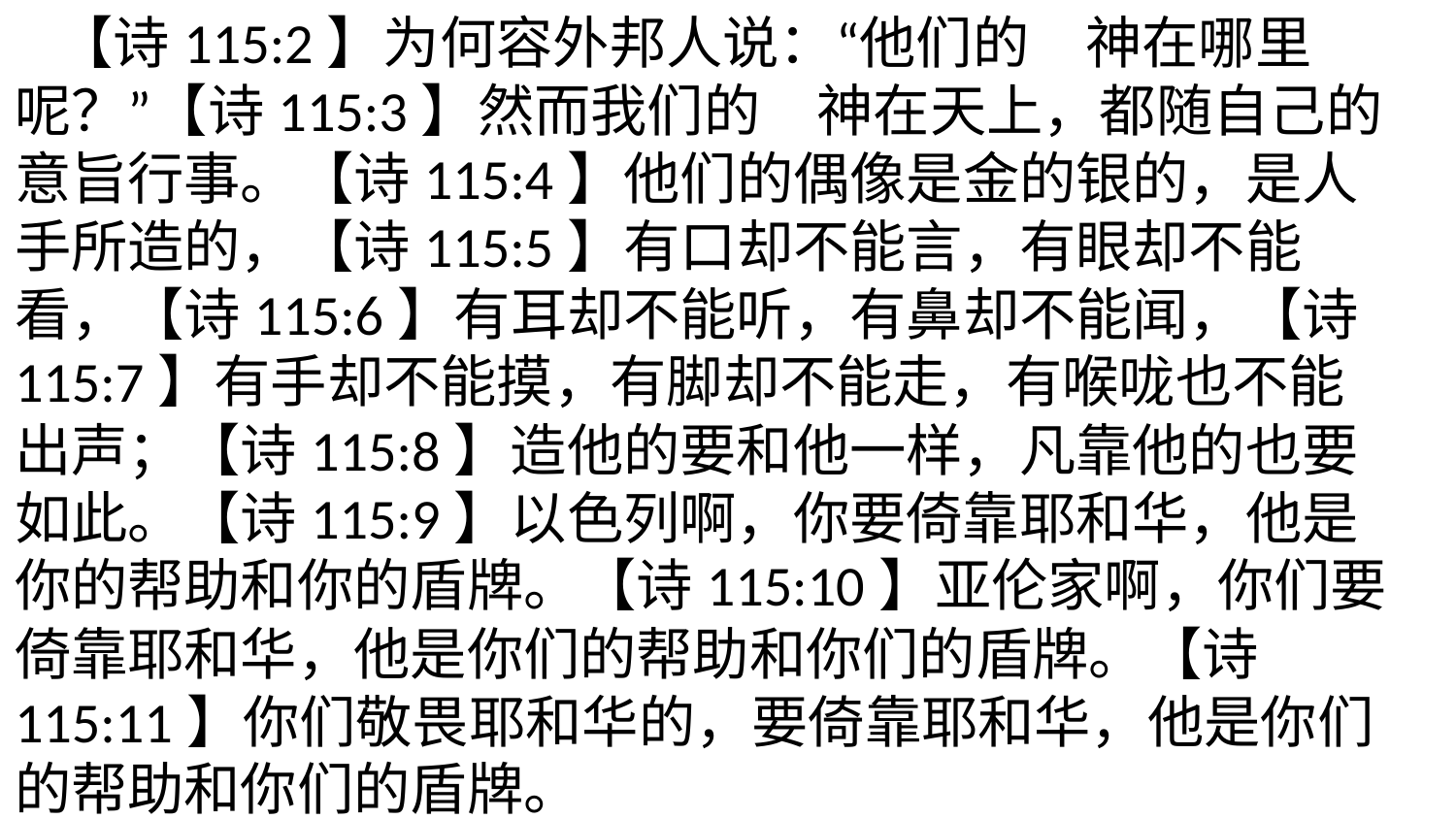

【诗115:2】为何容外邦人说：“他们的　神在哪里呢？”【诗115:3】然而我们的　神在天上，都随自己的意旨行事。【诗115:4】他们的偶像是金的银的，是人手所造的，【诗115:5】有口却不能言，有眼却不能看，【诗115:6】有耳却不能听，有鼻却不能闻，【诗115:7】有手却不能摸，有脚却不能走，有喉咙也不能出声；【诗115:8】造他的要和他一样，凡靠他的也要如此。【诗115:9】以色列啊，你要倚靠耶和华，他是你的帮助和你的盾牌。【诗115:10】亚伦家啊，你们要倚靠耶和华，他是你们的帮助和你们的盾牌。【诗115:11】你们敬畏耶和华的，要倚靠耶和华，他是你们的帮助和你们的盾牌。